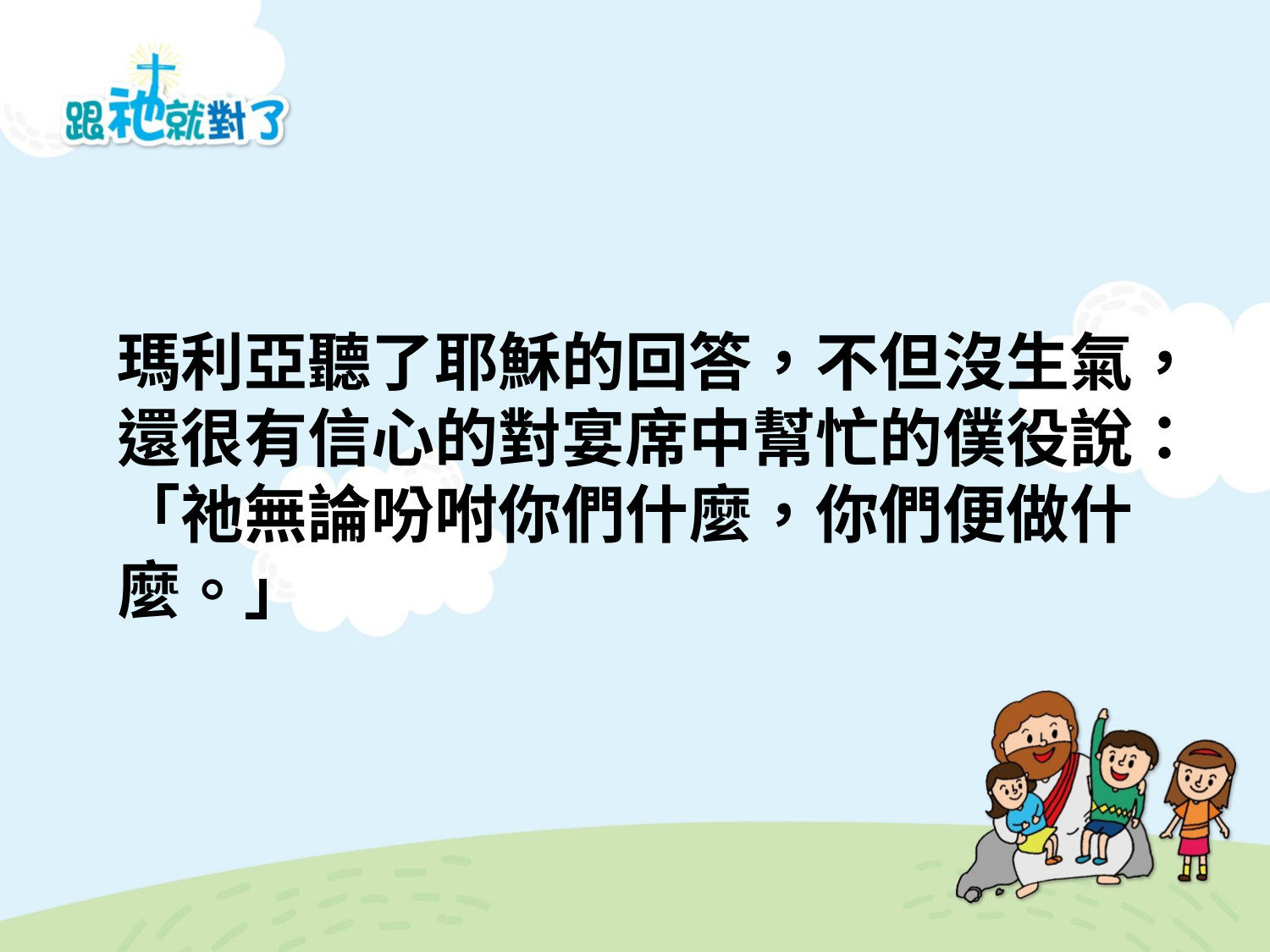

瑪利亞聽了耶穌的回答，不但沒生氣，還很有信心的對宴席中幫忙的僕役說：「祂無論吩咐你們什麼，你們便做什麼。」